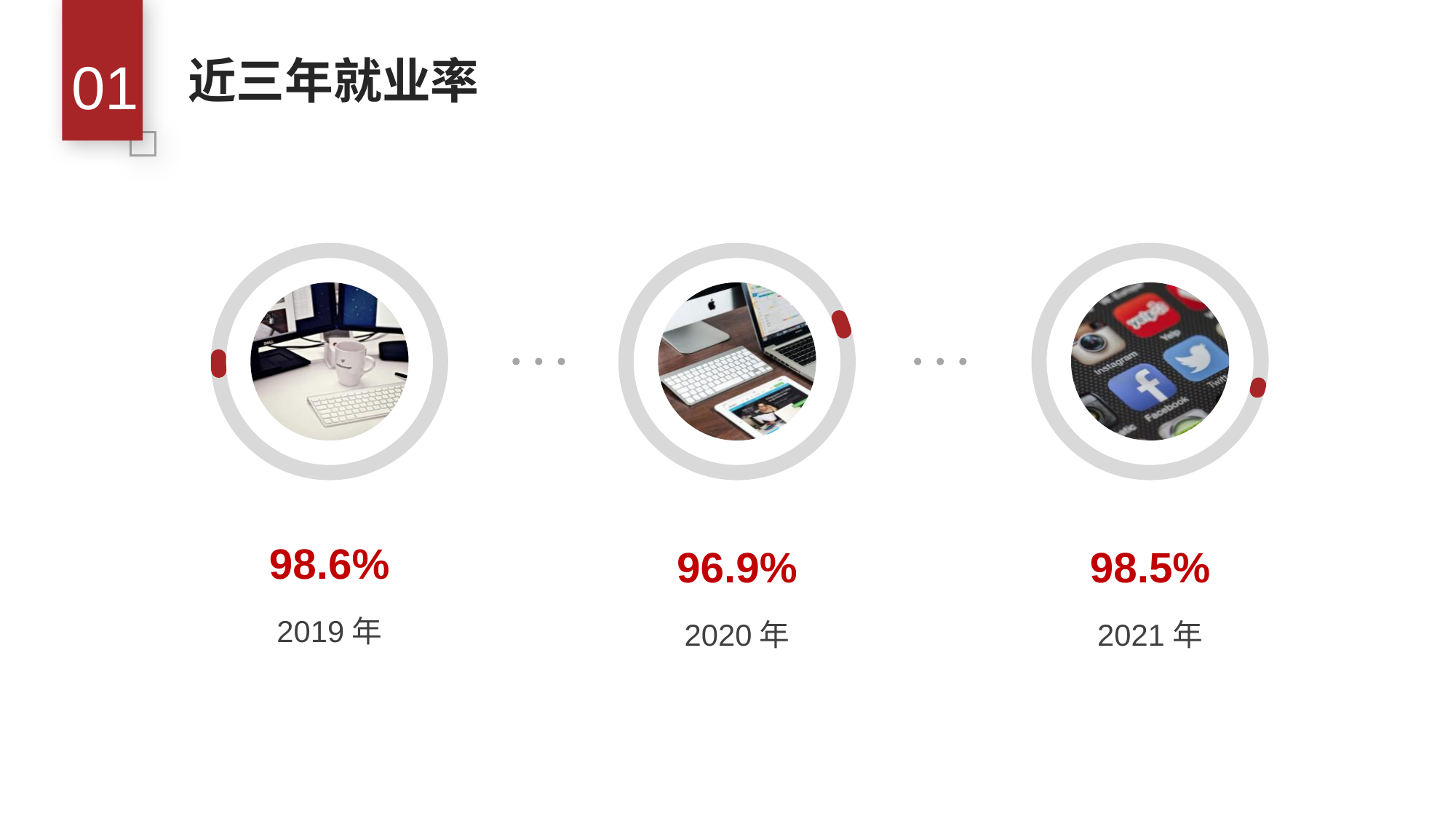

01
近三年就业率

98.6%
2019年
96.9%
2020年
98.5%
2021年